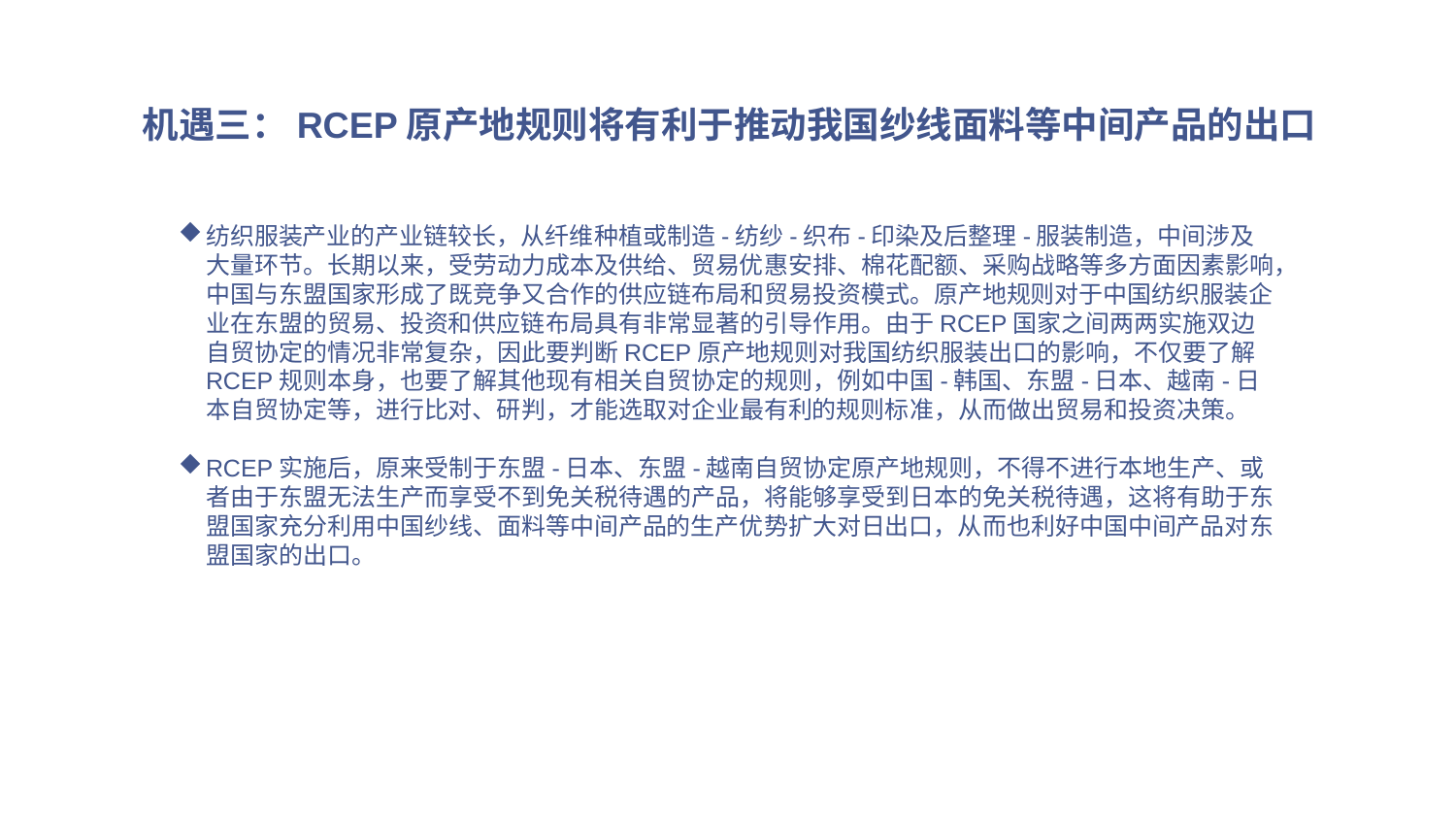

机遇三：RCEP原产地规则将有利于推动我国纱线面料等中间产品的出口
纺织服装产业的产业链较长，从纤维种植或制造-纺纱-织布-印染及后整理-服装制造，中间涉及大量环节。长期以来，受劳动力成本及供给、贸易优惠安排、棉花配额、采购战略等多方面因素影响，中国与东盟国家形成了既竞争又合作的供应链布局和贸易投资模式。原产地规则对于中国纺织服装企业在东盟的贸易、投资和供应链布局具有非常显著的引导作用。由于RCEP国家之间两两实施双边自贸协定的情况非常复杂，因此要判断RCEP原产地规则对我国纺织服装出口的影响，不仅要了解RCEP规则本身，也要了解其他现有相关自贸协定的规则，例如中国-韩国、东盟-日本、越南-日本自贸协定等，进行比对、研判，才能选取对企业最有利的规则标准，从而做出贸易和投资决策。

RCEP实施后，原来受制于东盟-日本、东盟-越南自贸协定原产地规则，不得不进行本地生产、或者由于东盟无法生产而享受不到免关税待遇的产品，将能够享受到日本的免关税待遇，这将有助于东盟国家充分利用中国纱线、面料等中间产品的生产优势扩大对日出口，从而也利好中国中间产品对东盟国家的出口。